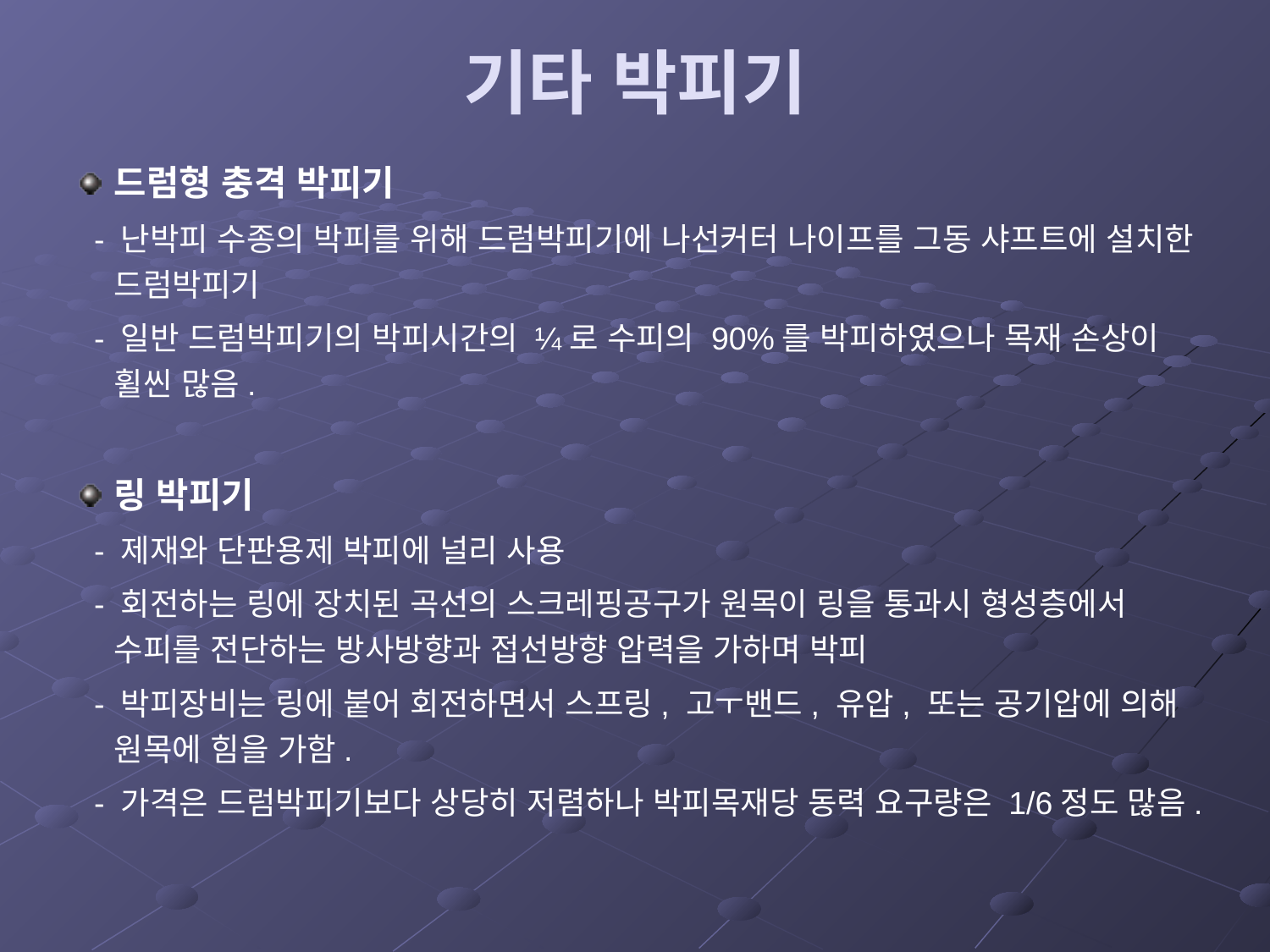

# 기타 박피기
드럼형 충격 박피기
  - 난박피 수종의 박피를 위해 드럼박피기에 나선커터 나이프를 그동 샤프트에 설치한 드럼박피기
  - 일반 드럼박피기의 박피시간의 ¼로 수피의 90%를 박피하였으나 목재 손상이 휠씬 많음.

링 박피기
  - 제재와 단판용제 박피에 널리 사용
  - 회전하는 링에 장치된 곡선의 스크레핑공구가 원목이 링을 통과시 형성층에서 수피를 전단하는 방사방향과 접선방향 압력을 가하며 박피
  - 박피장비는 링에 붙어 회전하면서 스프링, 고ㅜ밴드, 유압, 또는 공기압에 의해 원목에 힘을 가함.
  - 가격은 드럼박피기보다 상당히 저렴하나 박피목재당 동력 요구량은 1/6정도 많음.